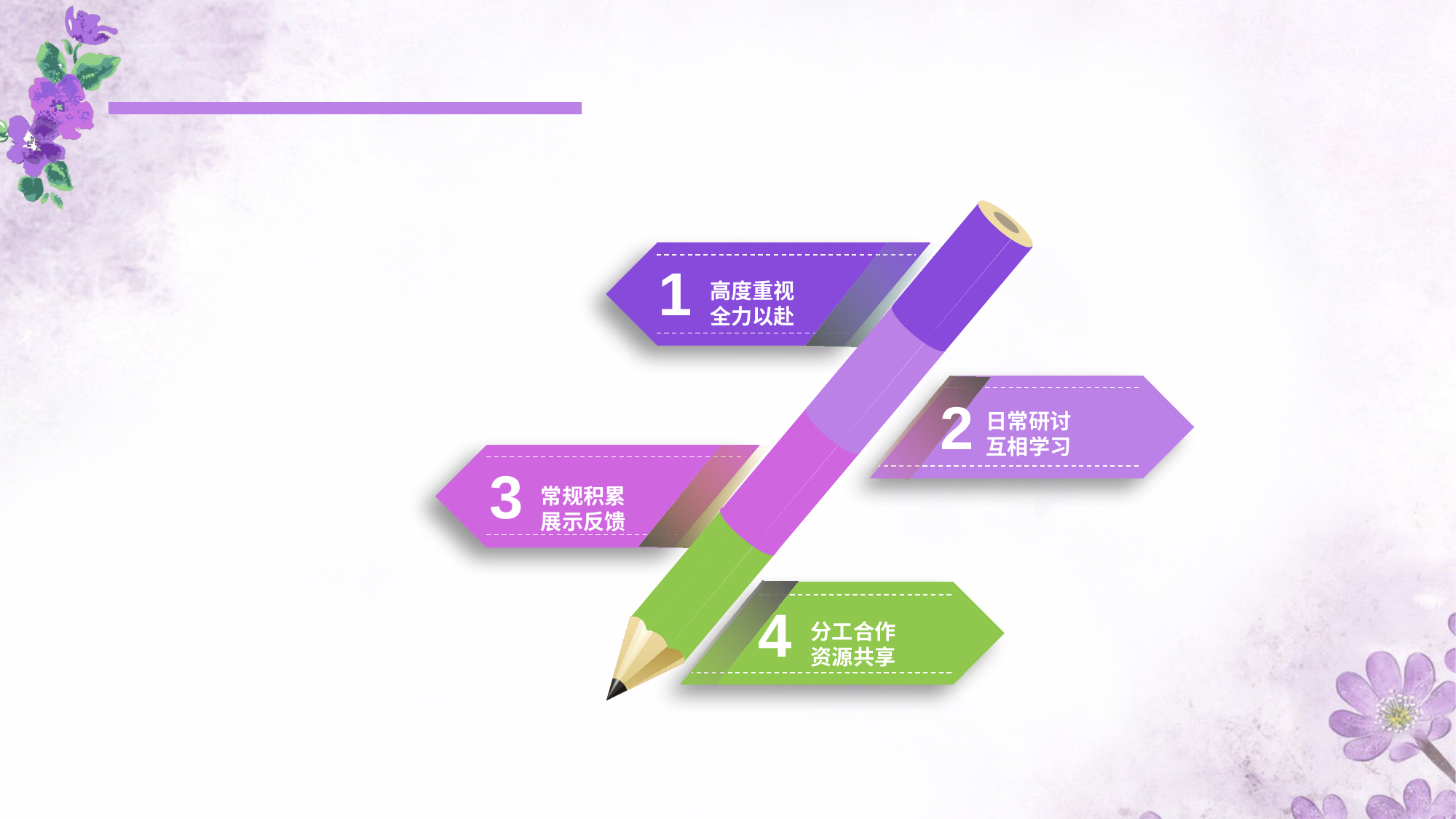

1

高度重视
全力以赴

2
日常研讨
互相学习

3

常规积累
展示反馈

4
分工合作
资源共享